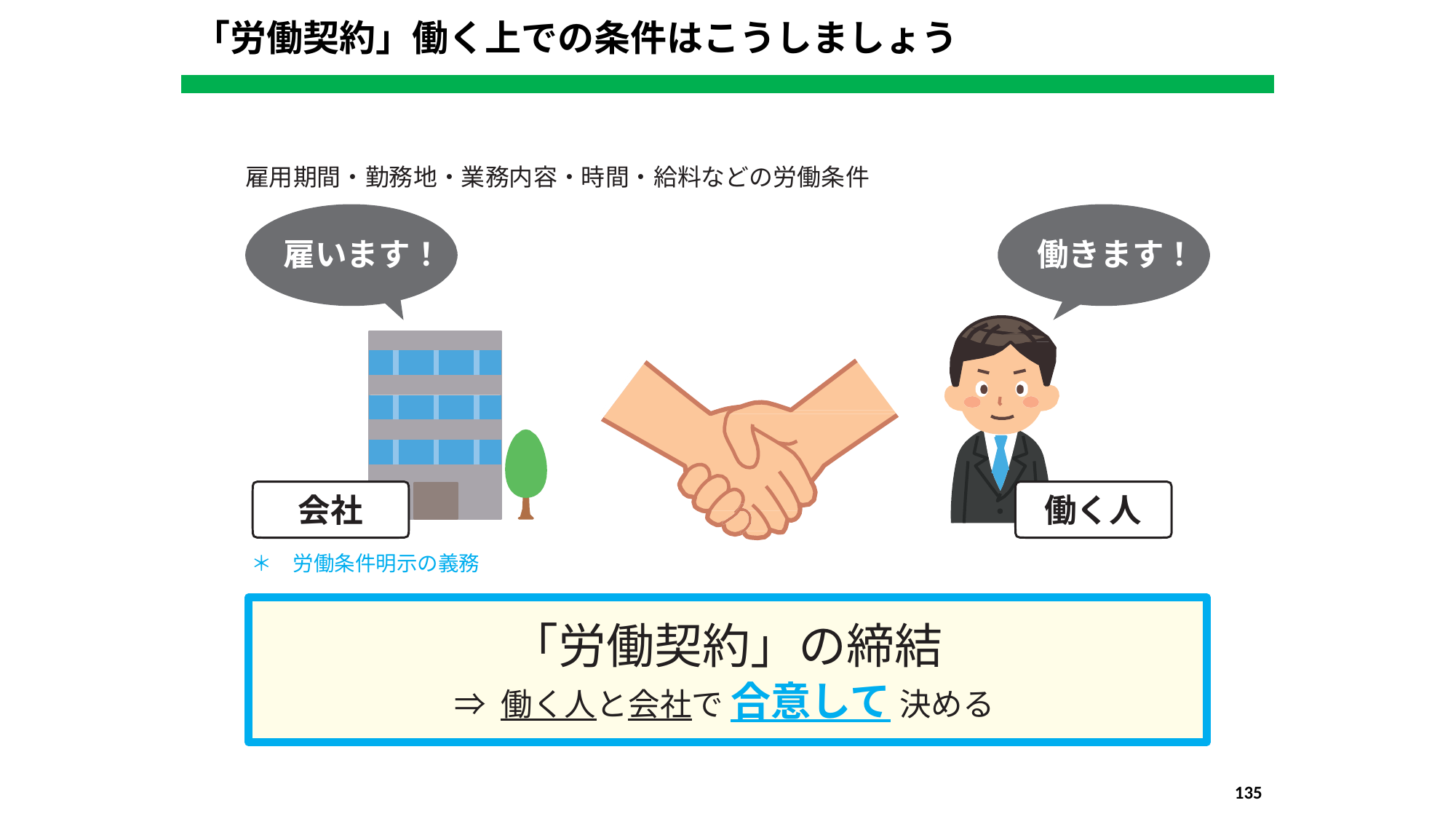

「労働契約」働く上での条件はこうしましょう

雇用期間・勤務地・業務内容・時間・給料などの労働条件

雇います！
働きます！

|  |  |  |  |
| --- | --- | --- | --- |

|  |  |  |  |
| --- | --- | --- | --- |

|  |  |  |  |
| --- | --- | --- | --- |

会社
働く人

＊　労働条件明示の義務
「労働契約」の締結
⇒ 働く人と会社で 合意して 決める
135